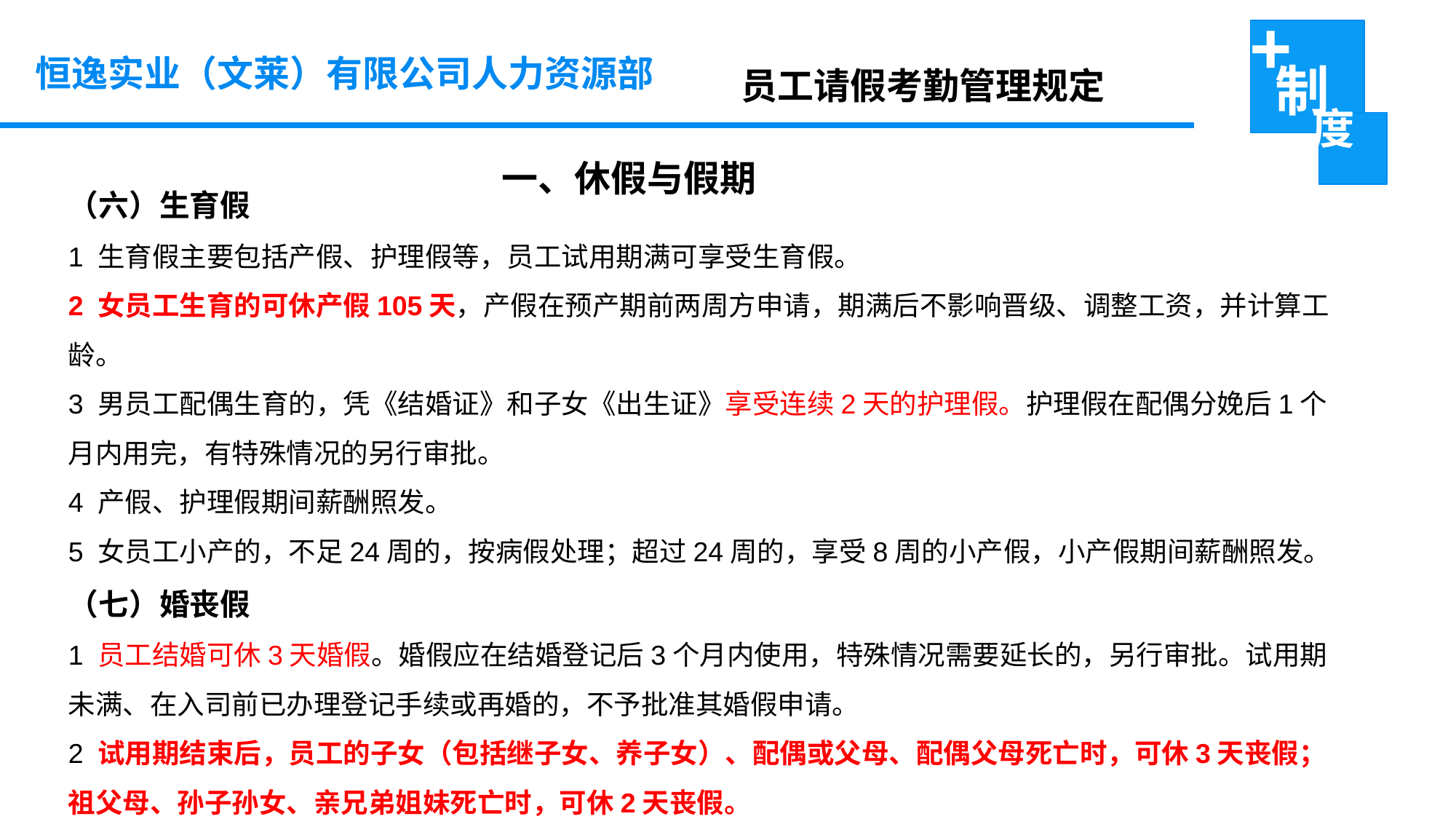

恒逸实业（文莱）有限公司人力资源部
员工请假考勤管理规定
 一、休假与假期
（六）生育假
1 生育假主要包括产假、护理假等，员工试用期满可享受生育假。
2 女员工生育的可休产假105天，产假在预产期前两周方申请，期满后不影响晋级、调整工资，并计算工龄。
3 男员工配偶生育的，凭《结婚证》和子女《出生证》享受连续2天的护理假。护理假在配偶分娩后1个月内用完，有特殊情况的另行审批。
4 产假、护理假期间薪酬照发。
5 女员工小产的，不足24周的，按病假处理；超过24周的，享受8周的小产假，小产假期间薪酬照发。
（七）婚丧假
1 员工结婚可休3天婚假。婚假应在结婚登记后3个月内使用，特殊情况需要延长的，另行审批。试用期未满、在入司前已办理登记手续或再婚的，不予批准其婚假申请。
2 试用期结束后，员工的子女（包括继子女、养子女）、配偶或父母、配偶父母死亡时，可休3天丧假；
祖父母、孙子孙女、亲兄弟姐妹死亡时，可休2天丧假。
3 婚丧假期间，薪酬照发。